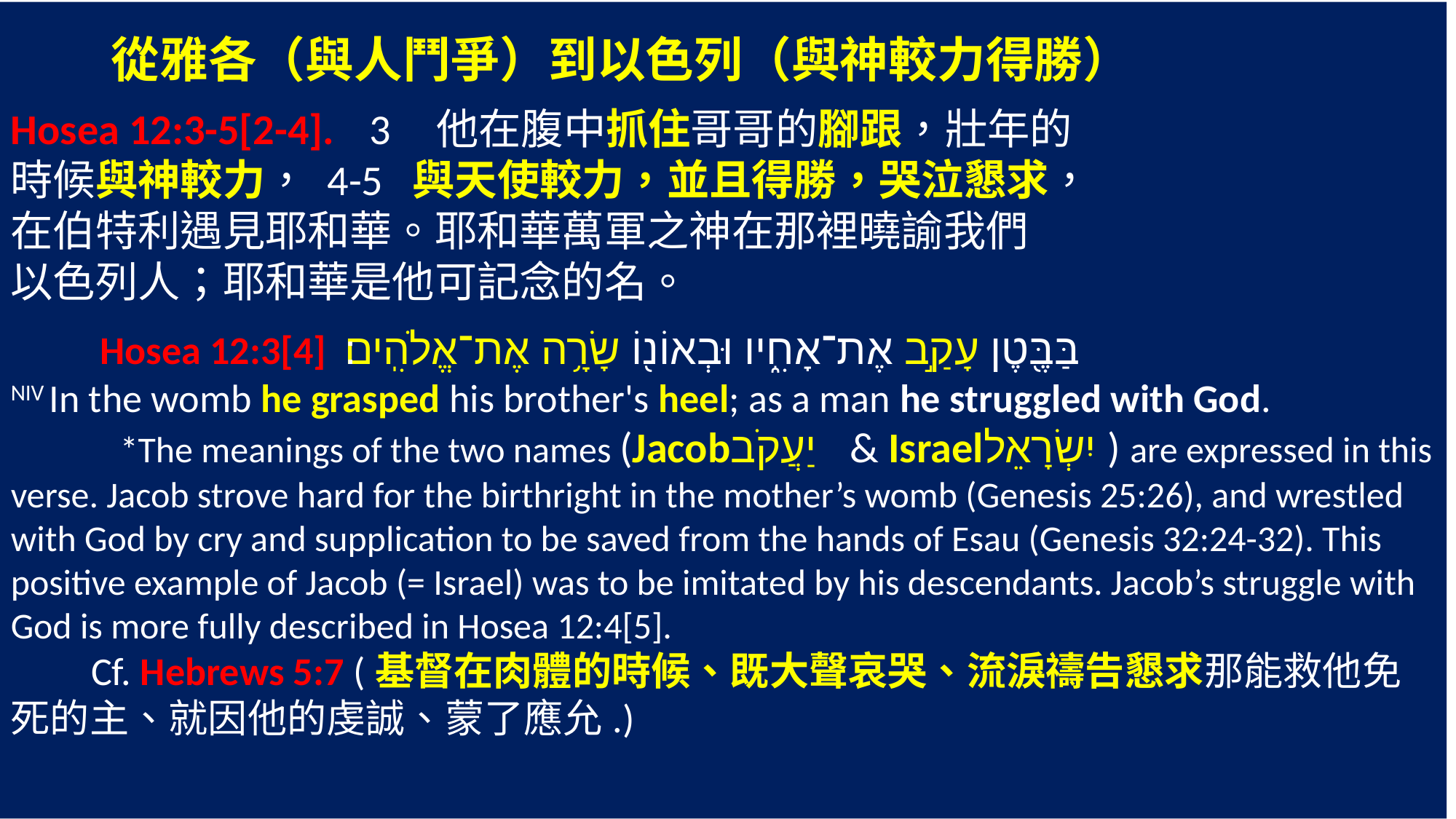

從雅各（與人鬥爭）到以色列（與神較力得勝）

Hosea 12:3-5[2-4].  3  他在腹中抓住哥哥的腳跟，壯年的
時候與神較力， 4-5  與天使較力，並且得勝，哭泣懇求，
在伯特利遇見耶和華。耶和華萬軍之神在那裡曉諭我們
以色列人；耶和華是他可記念的名。

          Hosea 12:3[4]  ‎בַּבֶּ֖טֶן עָקַ֣ב אֶת־אָחִ֑יו וּבְאוֹנ֖וֹ שָׂרָ֥ה אֶת־אֱלֹהִֽים׃
NIV In the womb he grasped his brother's heel; as a man he struggled with God.
	*The meanings of the two names (Jacobיַעֲקֹב   & Israelיִשְׂרָאֵל ) are expressed in this verse. Jacob strove hard for the birthright in the mother’s womb (Genesis 25:26), and wrestled with God by cry and supplication to be saved from the hands of Esau (Genesis 32:24-32). This positive example of Jacob (= Israel) was to be imitated by his descendants. Jacob’s struggle with God is more fully described in Hosea 12:4[5].
         Cf. Hebrews 5:7 (基督在肉體的時候、既大聲哀哭、流淚禱告懇求那能救他免死的主、就因他的虔誠、蒙了應允.)